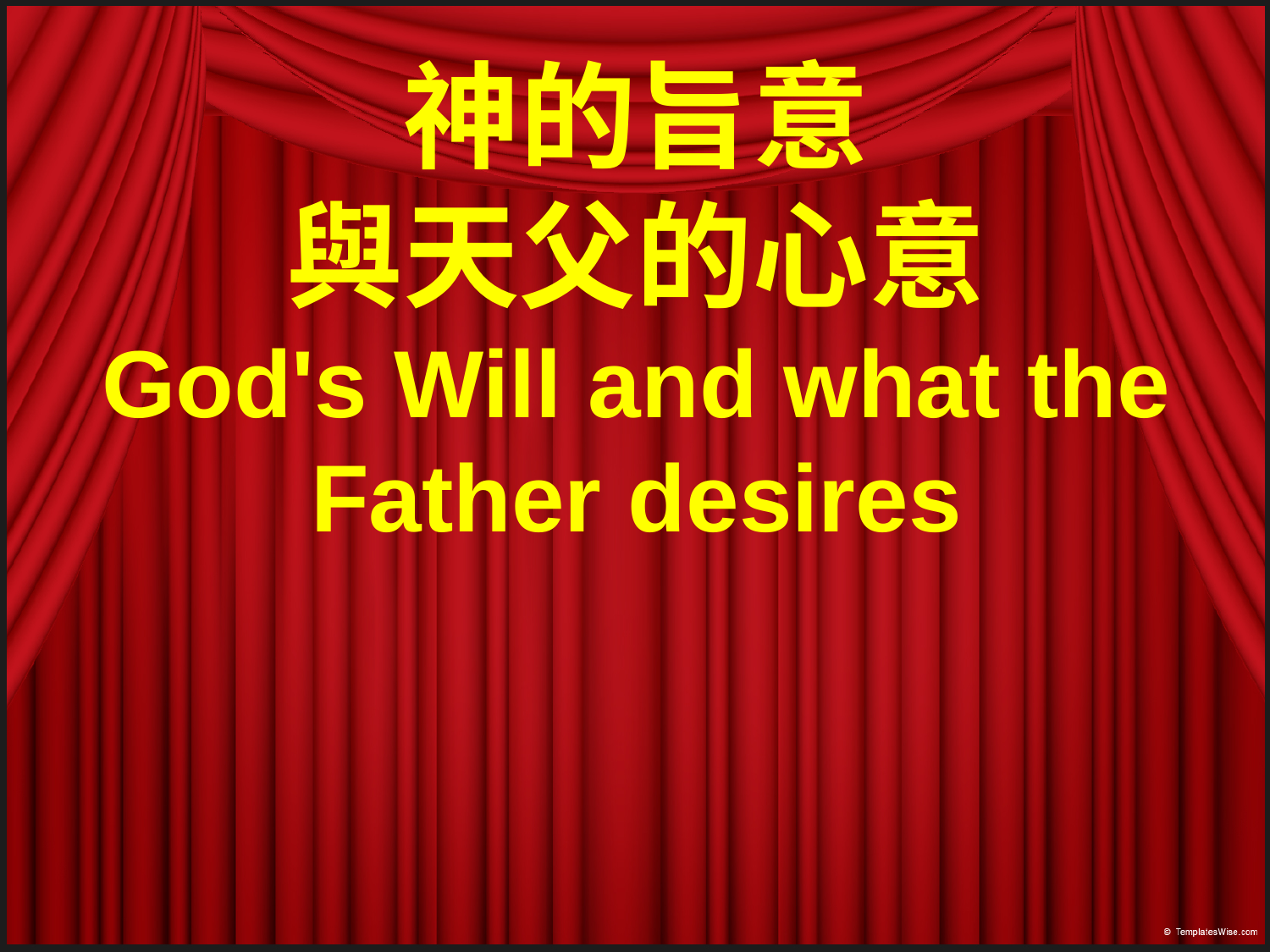

神的旨意
與天父的心意
God's Will and what the Father desires